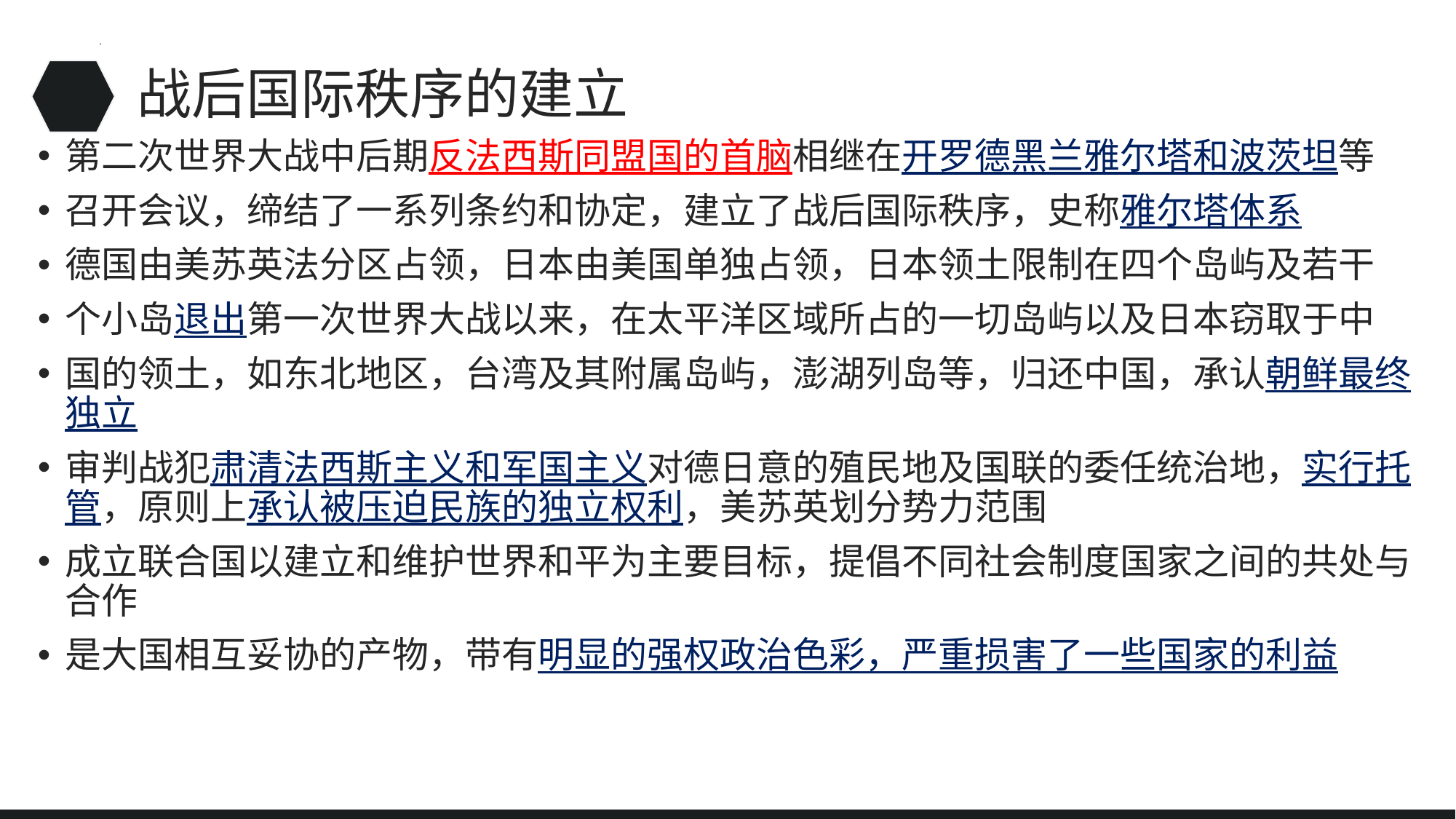

# 战后国际秩序的建立
第二次世界大战中后期反法西斯同盟国的首脑相继在开罗德黑兰雅尔塔和波茨坦等
召开会议，缔结了一系列条约和协定，建立了战后国际秩序，史称雅尔塔体系
德国由美苏英法分区占领，日本由美国单独占领，日本领土限制在四个岛屿及若干
个小岛退出第一次世界大战以来，在太平洋区域所占的一切岛屿以及日本窃取于中
国的领土，如东北地区，台湾及其附属岛屿，澎湖列岛等，归还中国，承认朝鲜最终独立
审判战犯肃清法西斯主义和军国主义对德日意的殖民地及国联的委任统治地，实行托管，原则上承认被压迫民族的独立权利，美苏英划分势力范围
成立联合国以建立和维护世界和平为主要目标，提倡不同社会制度国家之间的共处与合作
是大国相互妥协的产物，带有明显的强权政治色彩，严重损害了一些国家的利益